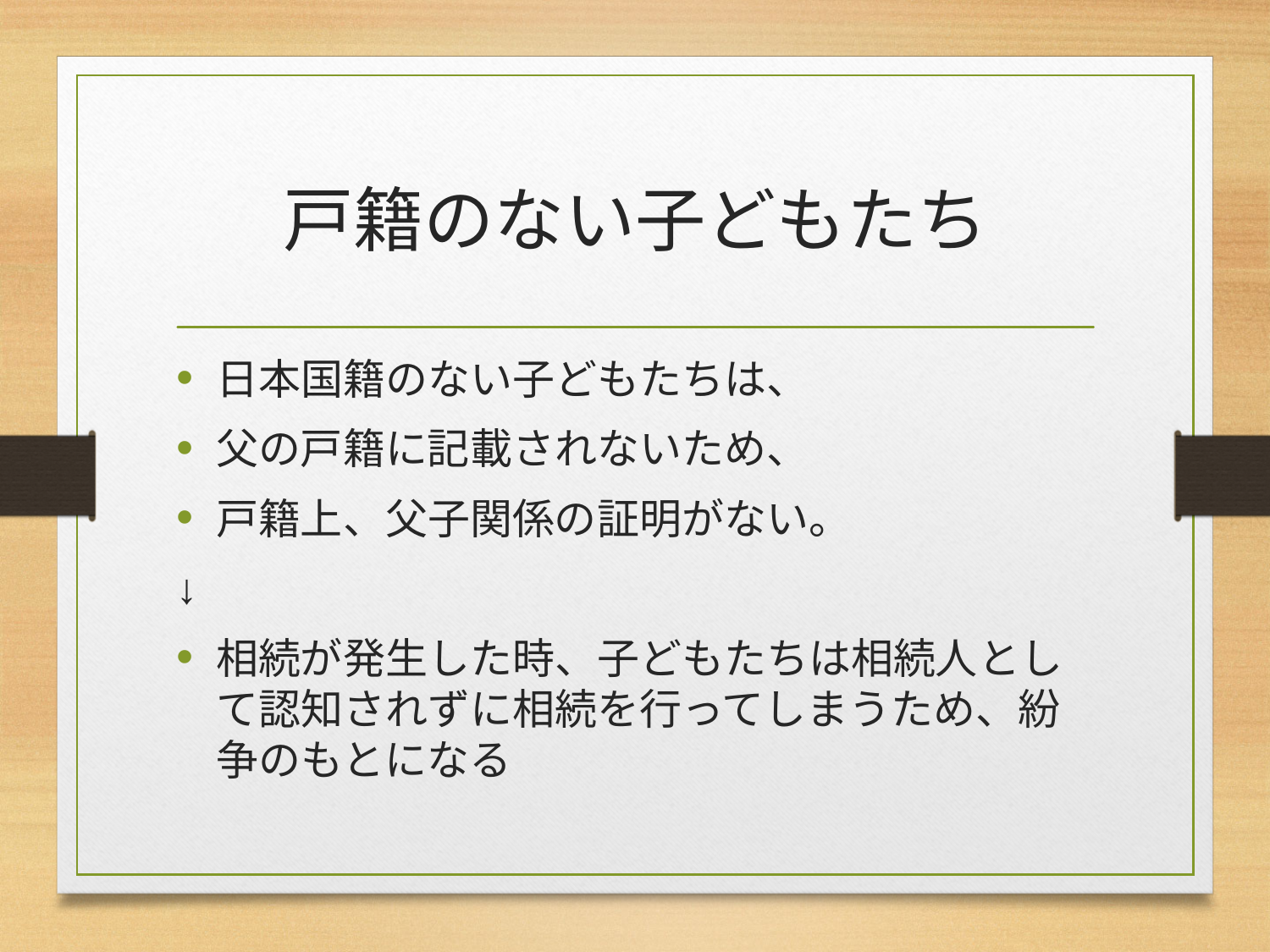

# 戸籍のない子どもたち
日本国籍のない子どもたちは、
父の戸籍に記載されないため、
戸籍上、父子関係の証明がない。
↓
相続が発生した時、子どもたちは相続人として認知されずに相続を行ってしまうため、紛争のもとになる